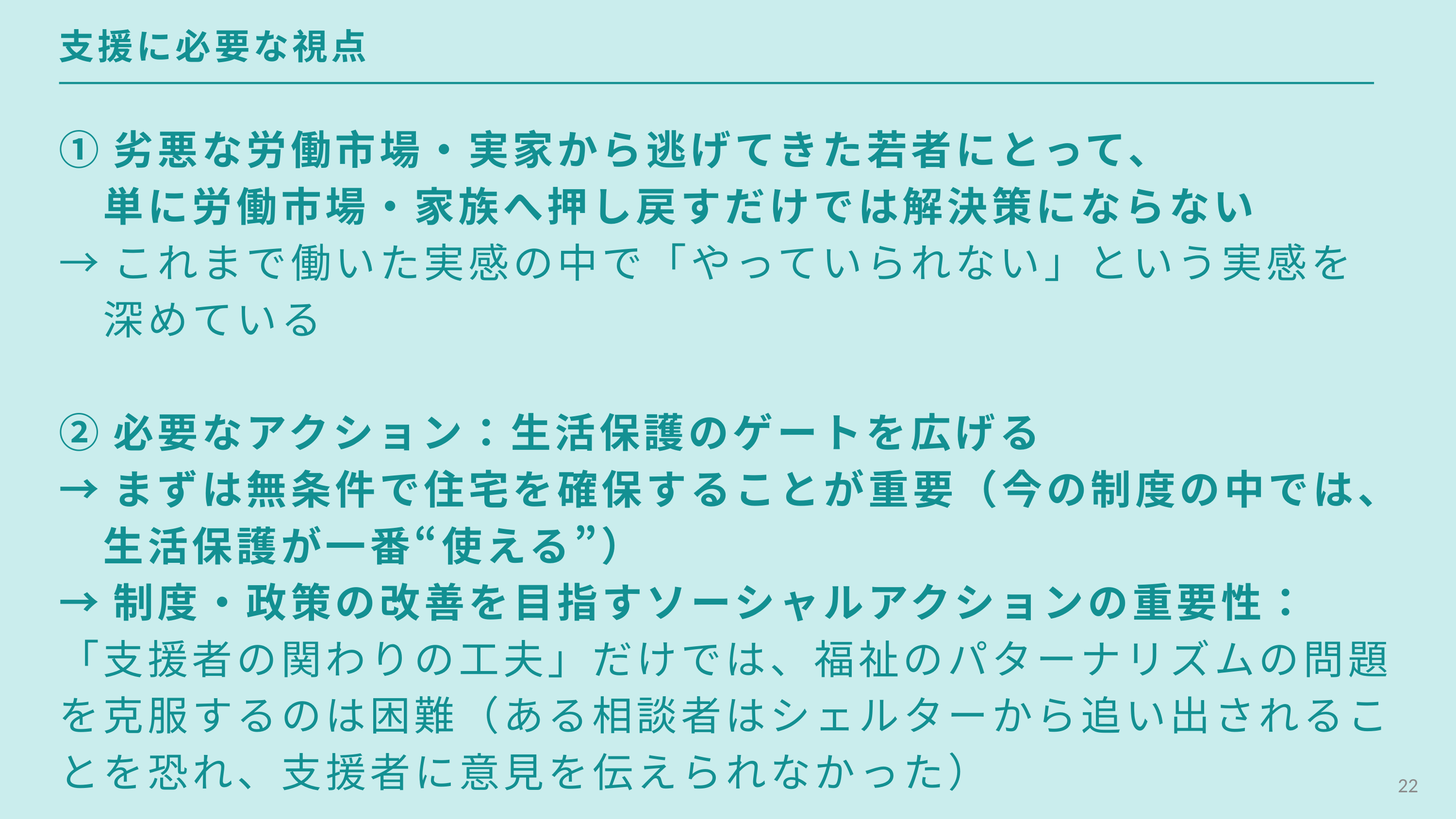

支援に必要な視点

①劣悪な労働市場・実家から逃げてきた若者にとって、
　単に労働市場・家族へ押し戻すだけでは解決策にならない
→これまで働いた実感の中で「やっていられない」という実感を
　深めている

②必要なアクション：生活保護のゲートを広げる
→まずは無条件で住宅を確保することが重要（今の制度の中では、
　生活保護が一番“使える”）
→制度・政策の改善を目指すソーシャルアクションの重要性：
「支援者の関わりの工夫」だけでは、福祉のパターナリズムの問題
を克服するのは困難（ある相談者はシェルターから追い出されるこ
とを恐れ、支援者に意見を伝えられなかった）

22